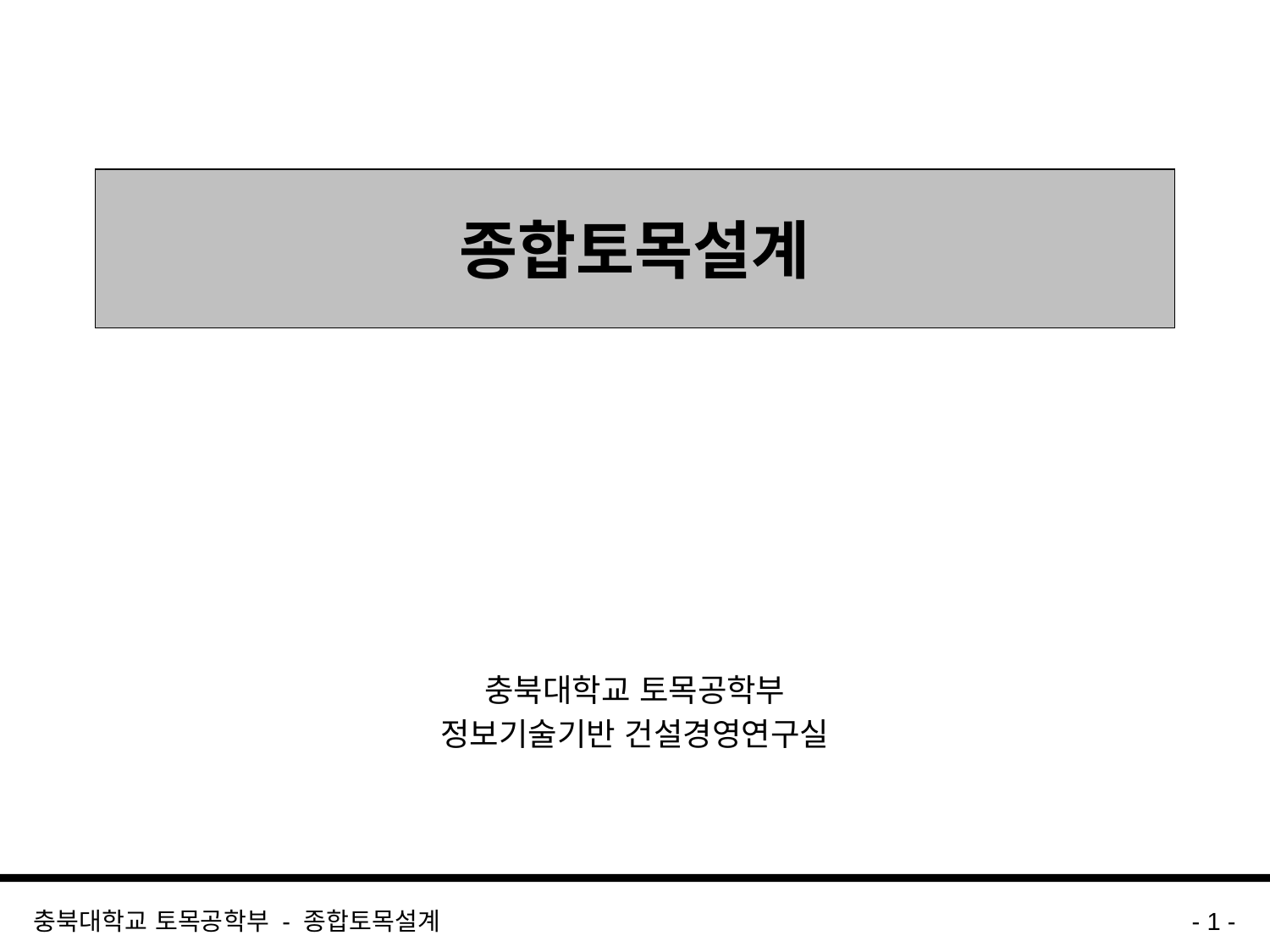

# 종합토목설계

충북대학교 토목공학부
정보기술기반 건설경영연구실
충북대학교 토목공학부 - 종합토목설계
- 1 -